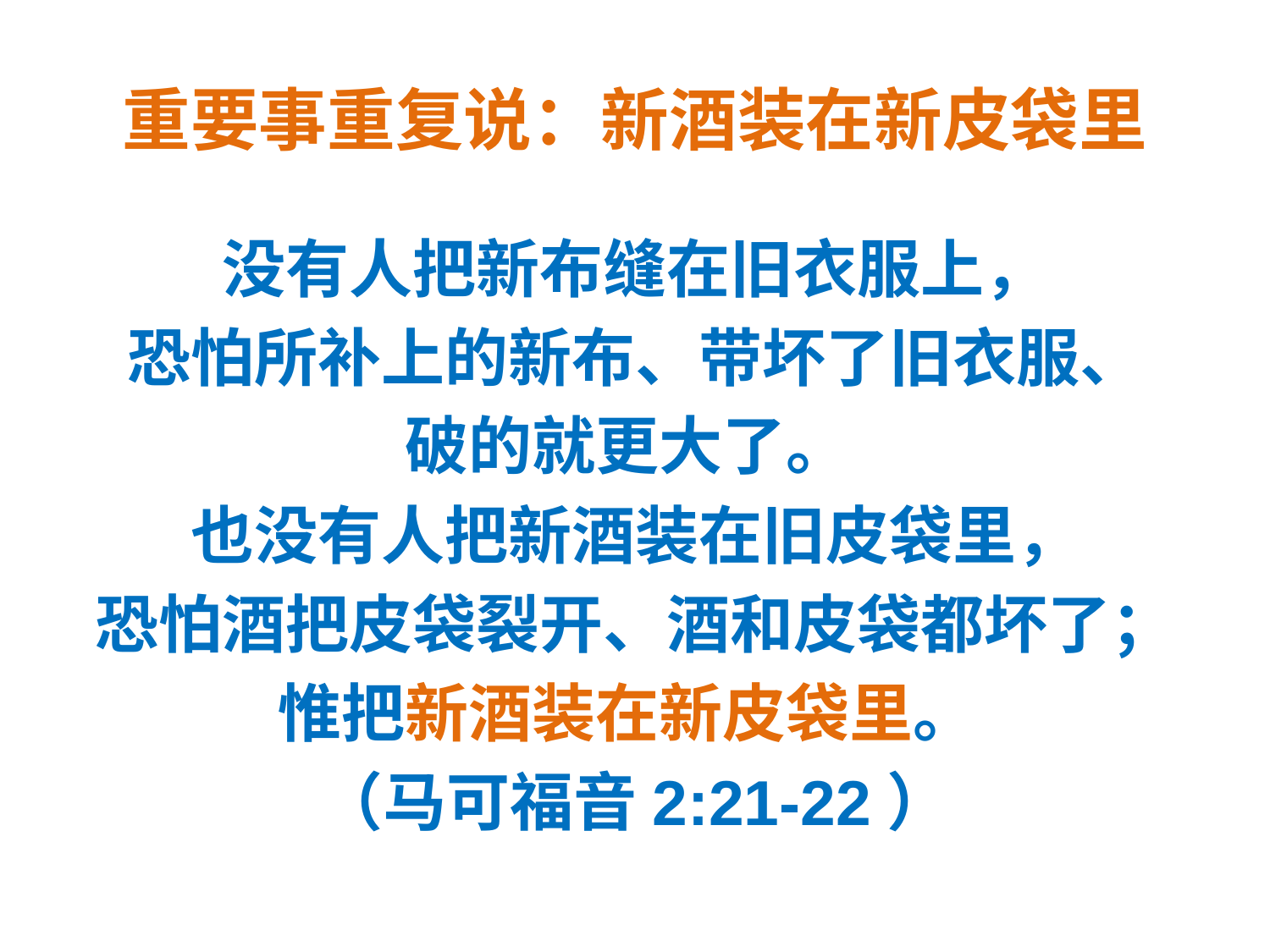

# 重要事重复说：新酒装在新皮袋里
没有人把新布缝在旧衣服上，
恐怕所补上的新布、带坏了旧衣服、
破的就更大了。
也没有人把新酒装在旧皮袋里，
恐怕酒把皮袋裂开、酒和皮袋都坏了；
惟把新酒装在新皮袋里。
（马可福音2:21-22）